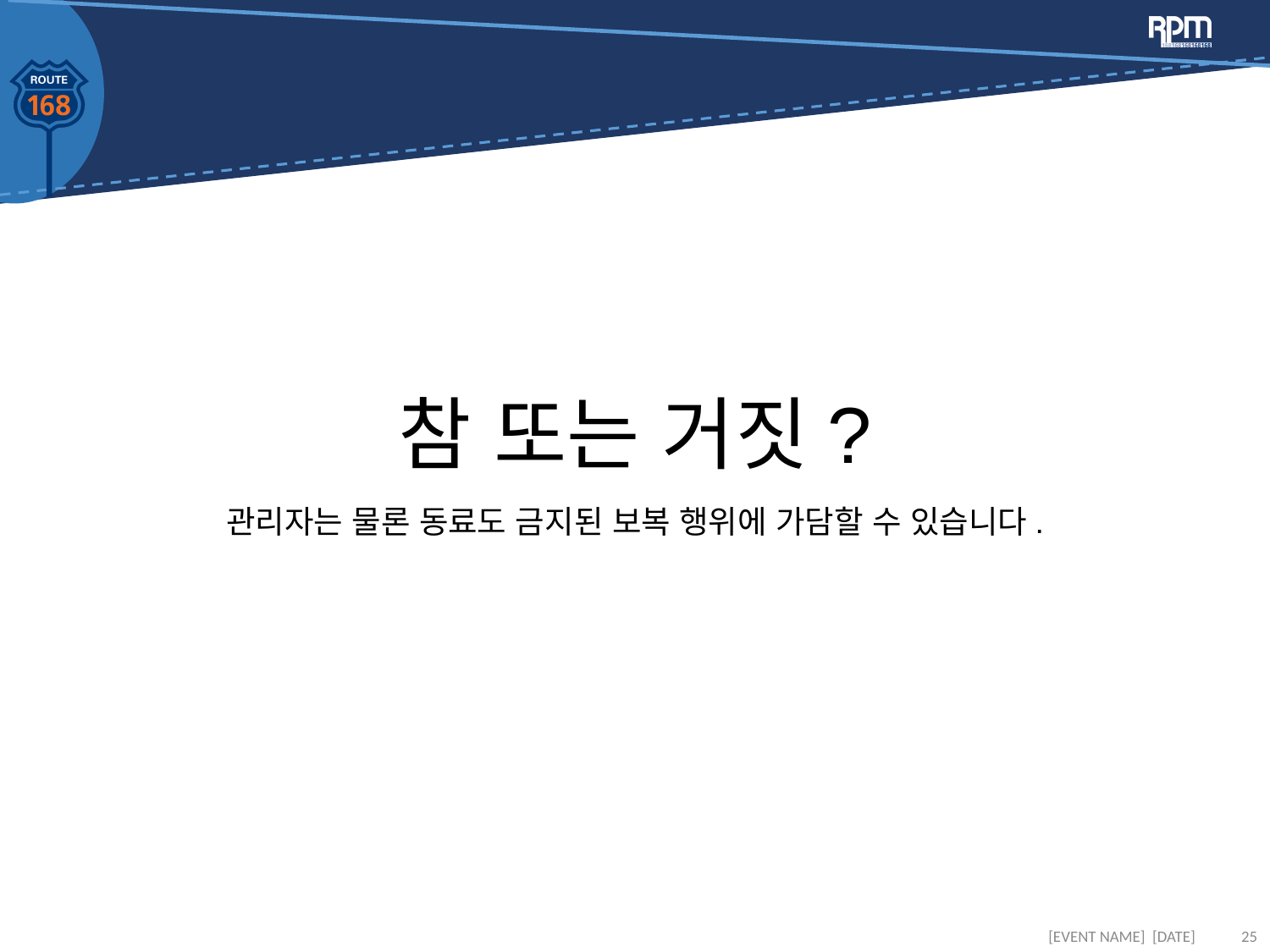

# 참 또는 거짓?
관리자는 물론 동료도 금지된 보복 행위에 가담할 수 있습니다.
[EVENT NAME]  [DATE]
25